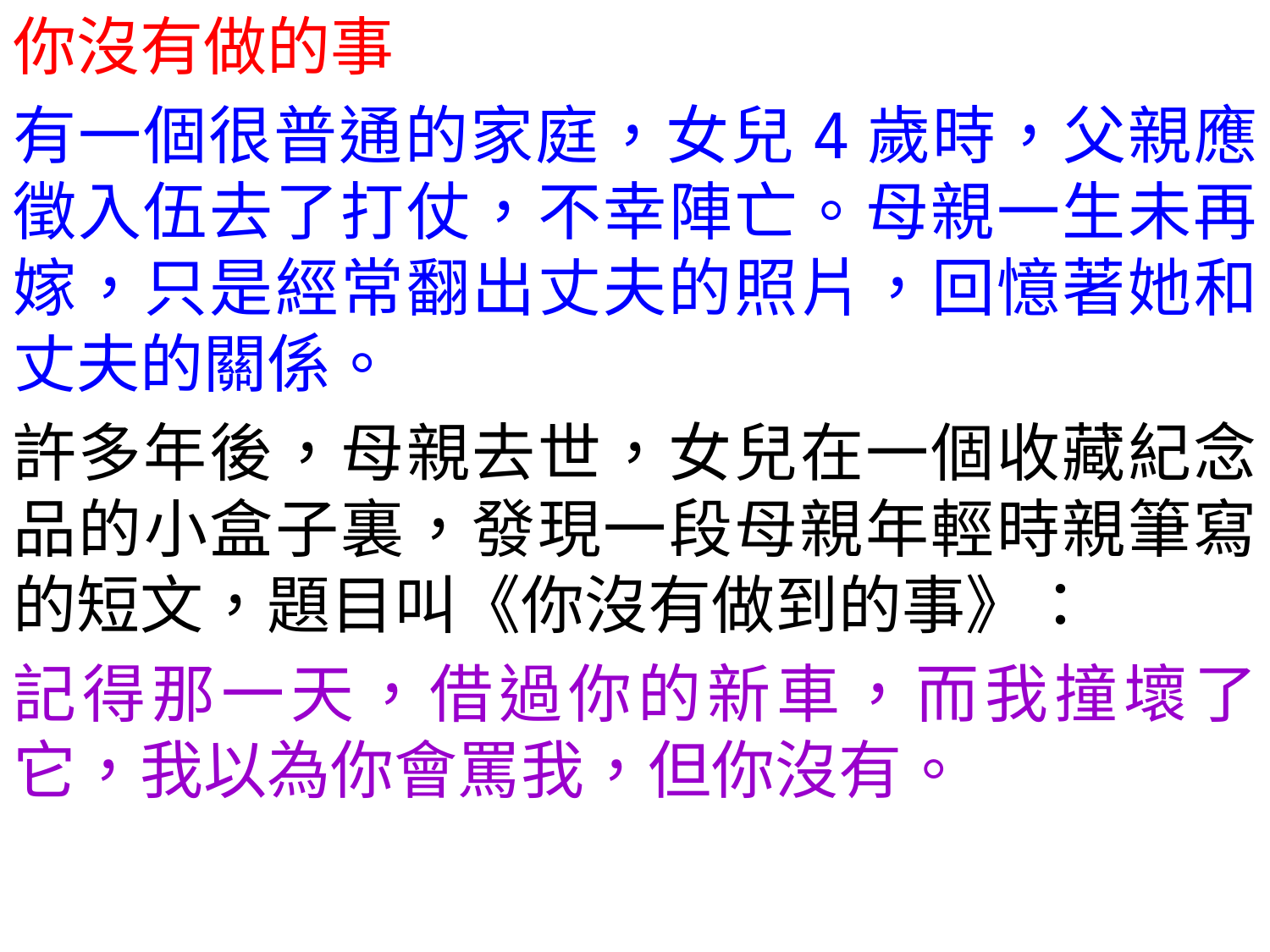

你沒有做的事
有一個很普通的家庭，女兒4歲時，父親應徵入伍去了打仗，不幸陣亡。母親一生未再嫁，只是經常翻出丈夫的照片，回憶著她和丈夫的關係。
許多年後，母親去世，女兒在一個收藏紀念品的小盒子裏，發現一段母親年輕時親筆寫的短文，題目叫《你沒有做到的事》：
記得那一天，借過你的新車，而我撞壞了它，我以為你會罵我，但你沒有。